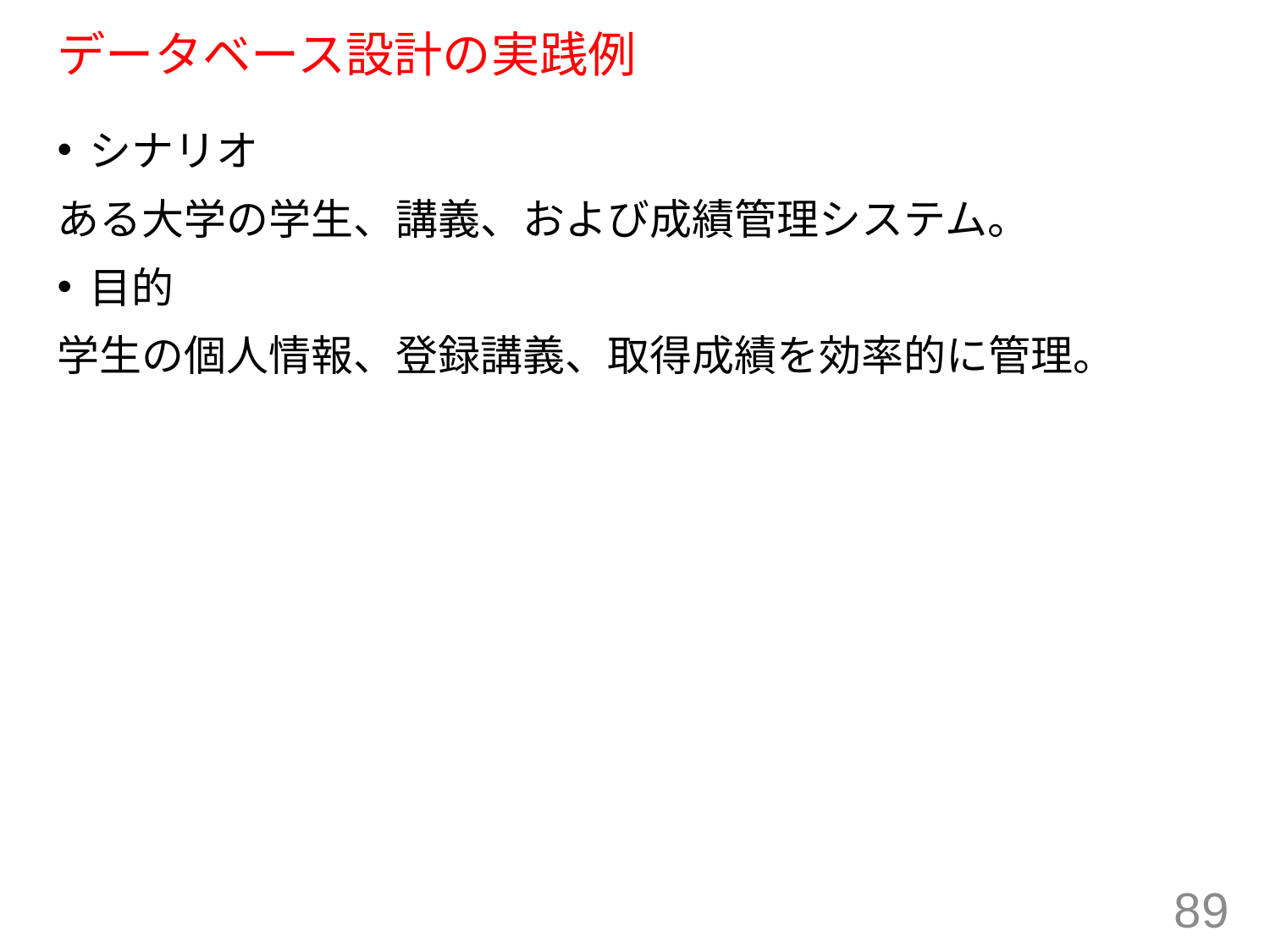

# データベース設計の実践例
シナリオ
ある大学の学生、講義、および成績管理システム。
目的
学生の個人情報、登録講義、取得成績を効率的に管理。

89